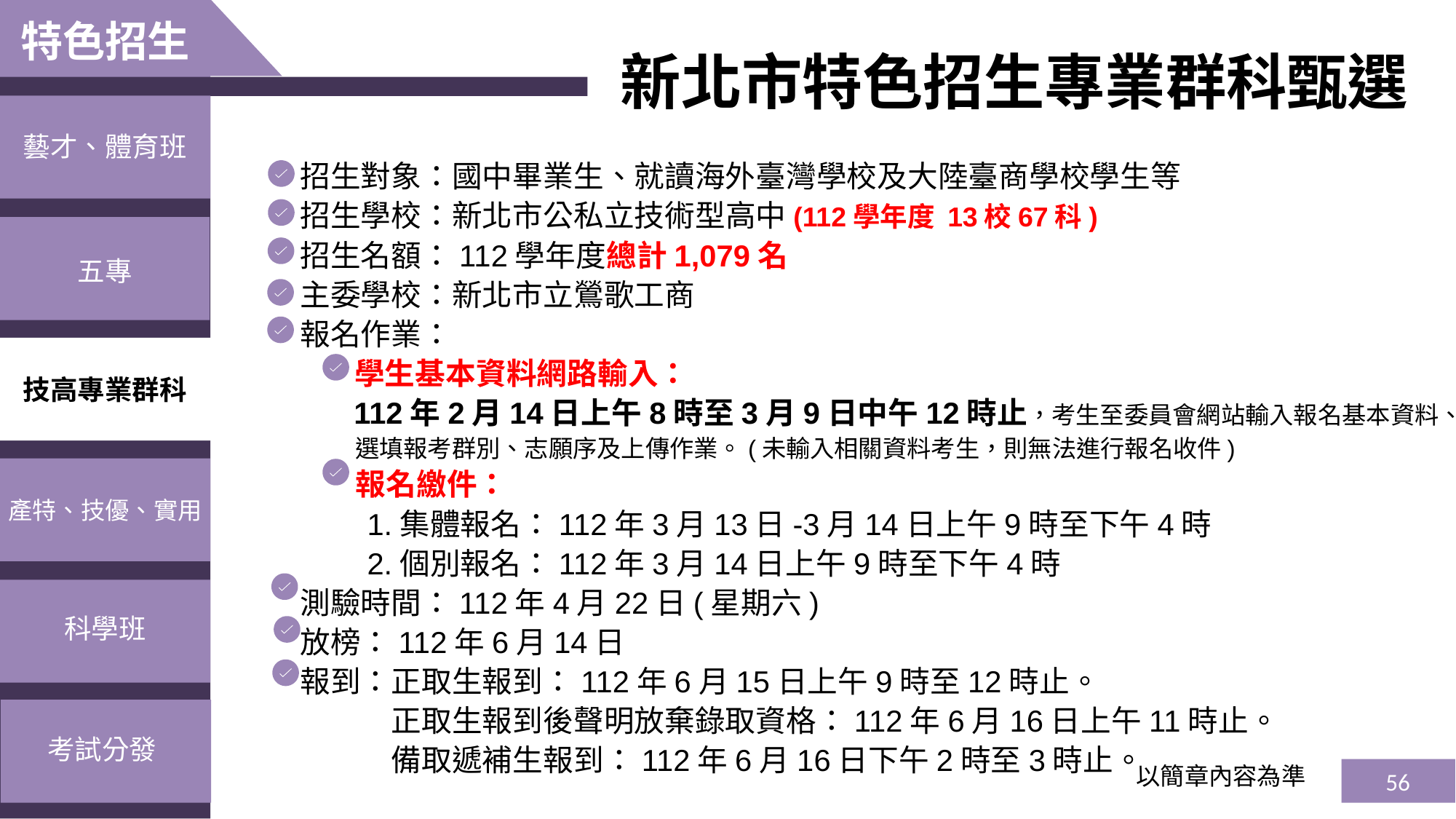

特色招生

　　新北市特色招生專業群科甄選

藝才、體育班
招生對象：國中畢業生、就讀海外臺灣學校及大陸臺商學校學生等
招生學校：新北市公私立技術型高中(112學年度 13校67科)
招生名額：112學年度總計1,079名
主委學校：新北市立鶯歌工商
報名作業：
       學生基本資料網路輸入：
        112年2月14日上午8時至3月9日中午12時止，考生至委員會網站輸入報名基本資料、
         選填報考群別、志願序及上傳作業。(未輸入相關資料考生，則無法進行報名收件)
       報名繳件：
        1.集體報名：112年3月13日-3月14日上午9時至下午4時
        2.個別報名：112年3月14日上午9時至下午4時
測驗時間：112年4月22日(星期六)
放榜：112年6月14日
報到：正取生報到：112年6月15日上午9時至12時止。
　　　正取生報到後聲明放棄錄取資格：112年6月16日上午11時止。
　　　備取遞補生報到：112年6月16日下午2時至3時止。

五專

技高專業群科

產特、技優、實用

科學班

考試分發
以簡章內容為準

56